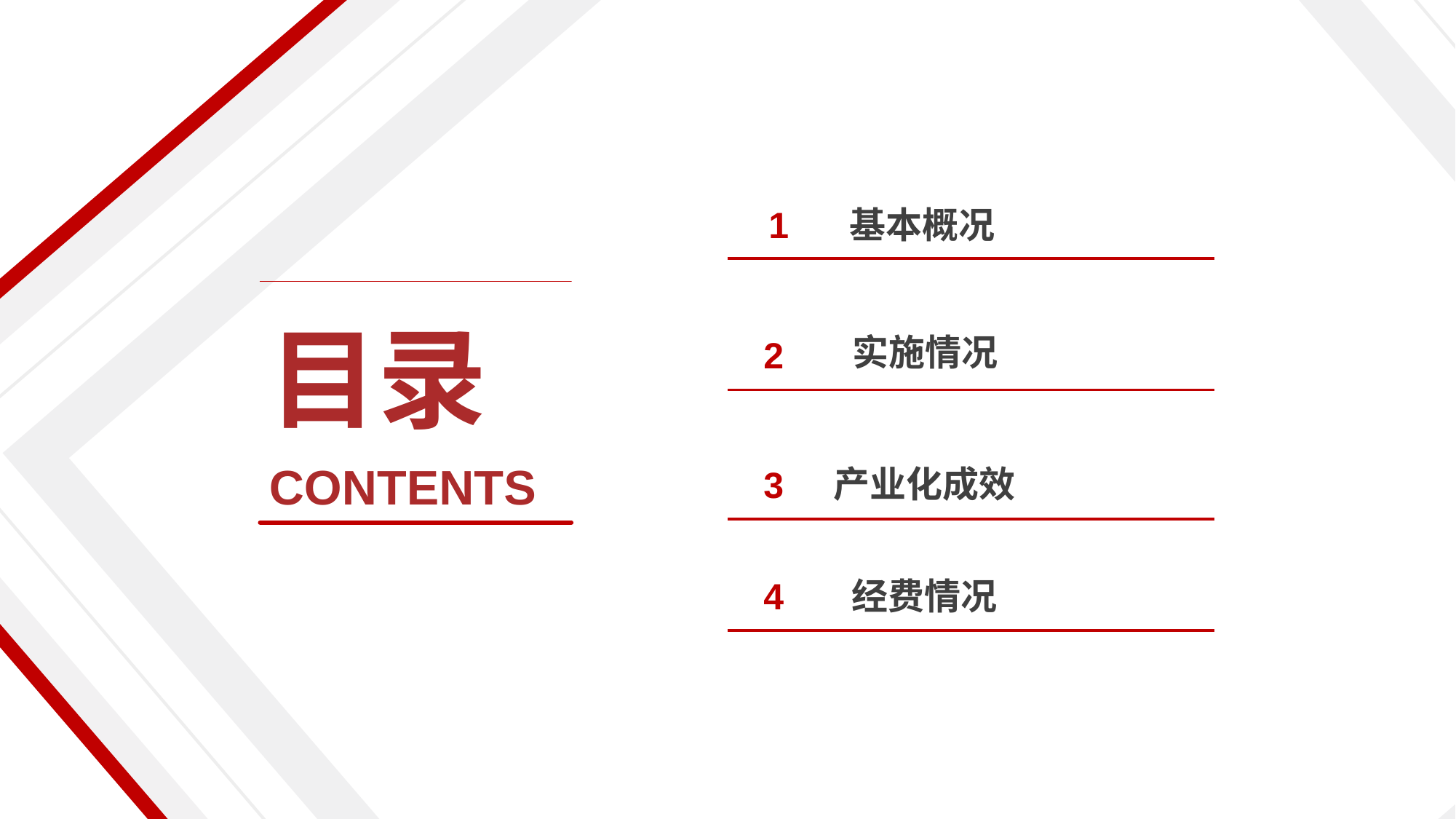

1
基本概况
目录
CONTENTS
实施情况
2
3
产业化成效
4
经费情况